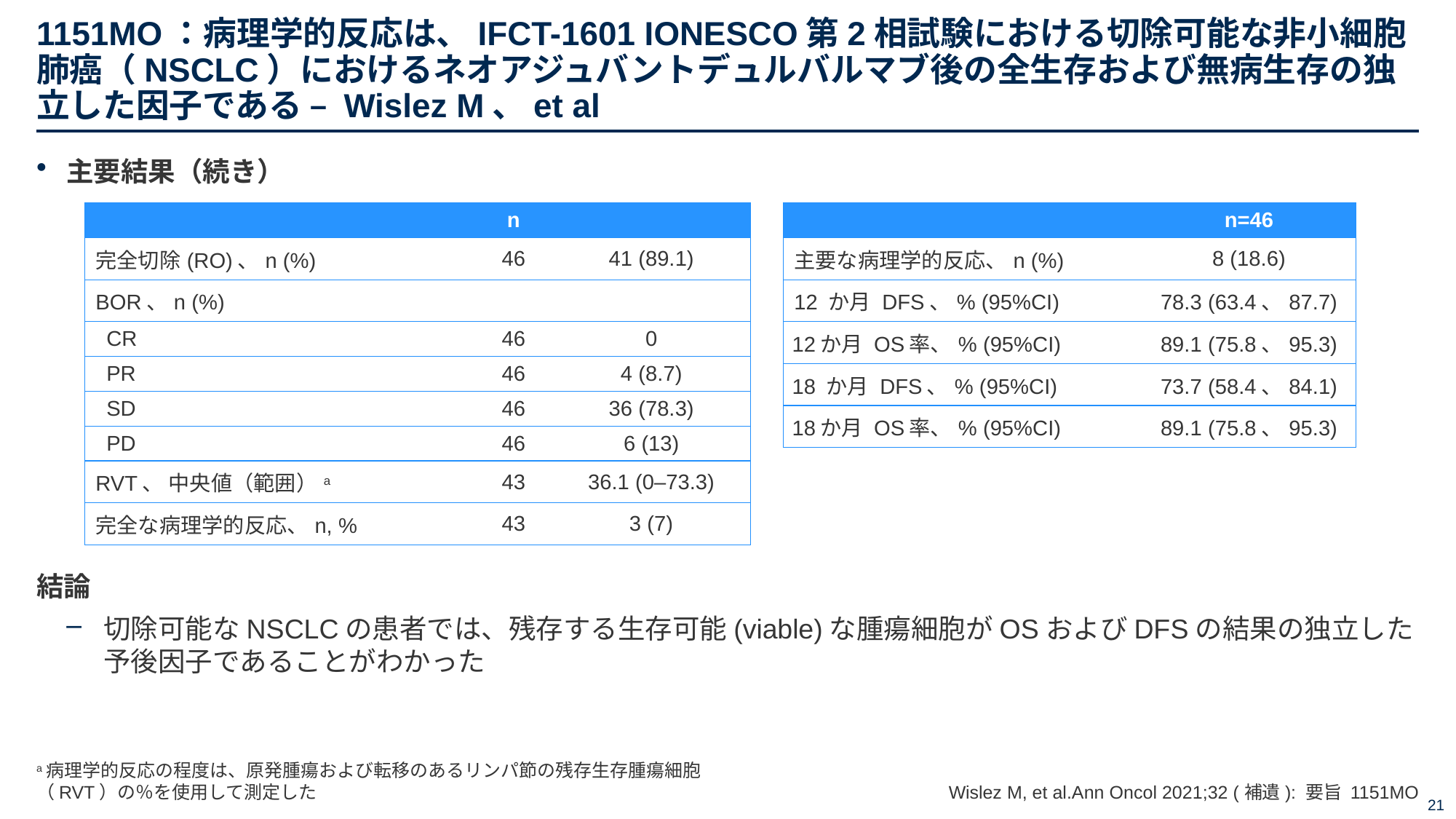

# 1151MO：病理学的反応は、IFCT-1601 IONESCO第2相試験における切除可能な非小細胞肺癌（NSCLC）におけるネオアジュバントデュルバルマブ後の全生存および無病生存の独立した因子である – Wislez M、et al
主要結果（続き）
結論
切除可能なNSCLCの患者では、残存する生存可能(viable)な腫瘍細胞がOSおよびDFSの結果の独立した予後因子であることがわかった
|  | n |  |
| --- | --- | --- |
| 完全切除(RO)、n (%) | 46 | 41 (89.1) |
| BOR、n (%) |  |  |
| CR | 46 | 0 |
| PR | 46 | 4 (8.7) |
| SD | 46 | 36 (78.3) |
| PD | 46 | 6 (13) |
| RVT、 中央値（範囲）a | 43 | 36.1 (0–73.3) |
| 完全な病理学的反応、n, % | 43 | 3 (7) |
|  | n=46 |
| --- | --- |
| 主要な病理学的反応、n (%) | 8 (18.6) |
| 12 か月 DFS、% (95%CI) | 78.3 (63.4、87.7) |
| 12か月 OS率、% (95%CI) | 89.1 (75.8、95.3) |
| 18 か月 DFS、% (95%CI) | 73.7 (58.4、84.1) |
| 18か月 OS率、% (95%CI) | 89.1 (75.8、95.3) |
a病理学的反応の程度は、原発腫瘍および転移のあるリンパ節の残存生存腫瘍細胞（RVT）の％を使用して測定した
Wislez M, et al.Ann Oncol 2021;32 (補遺): 要旨 1151MO